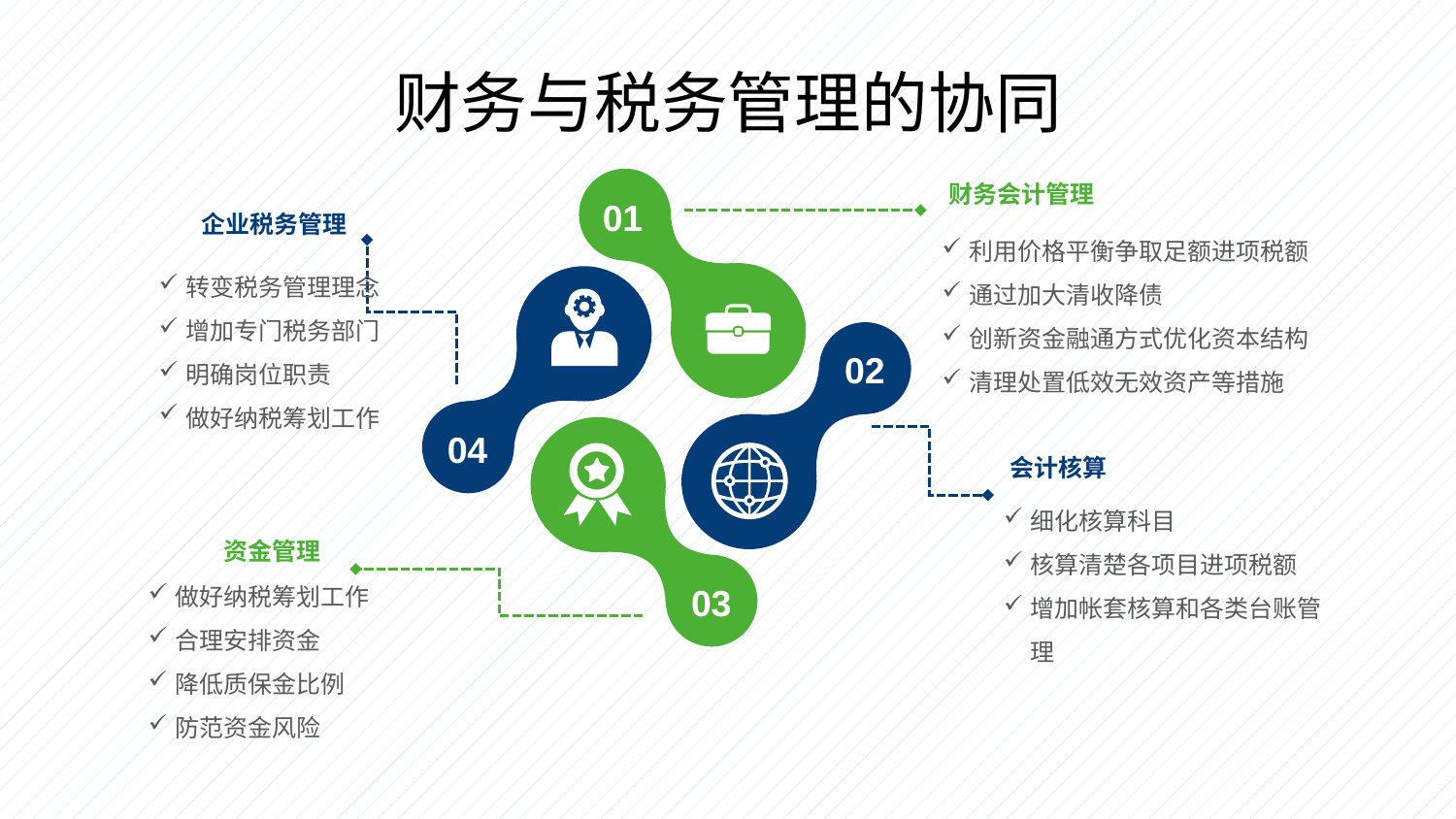

# 财务与税务管理的协同

财务会计管理
01
企业税务管理
利用价格平衡争取足额进项税额
通过加大清收降债
创新资金融通方式优化资本结构
清理处置低效无效资产等措施
转变税务管理理念
增加专门税务部门
明确岗位职责
做好纳税筹划工作

02

04

会计核算
细化核算科目
核算清楚各项目进项税额
增加帐套核算和各类台账管理
资金管理
做好纳税筹划工作
合理安排资金
降低质保金比例
防范资金风险
03